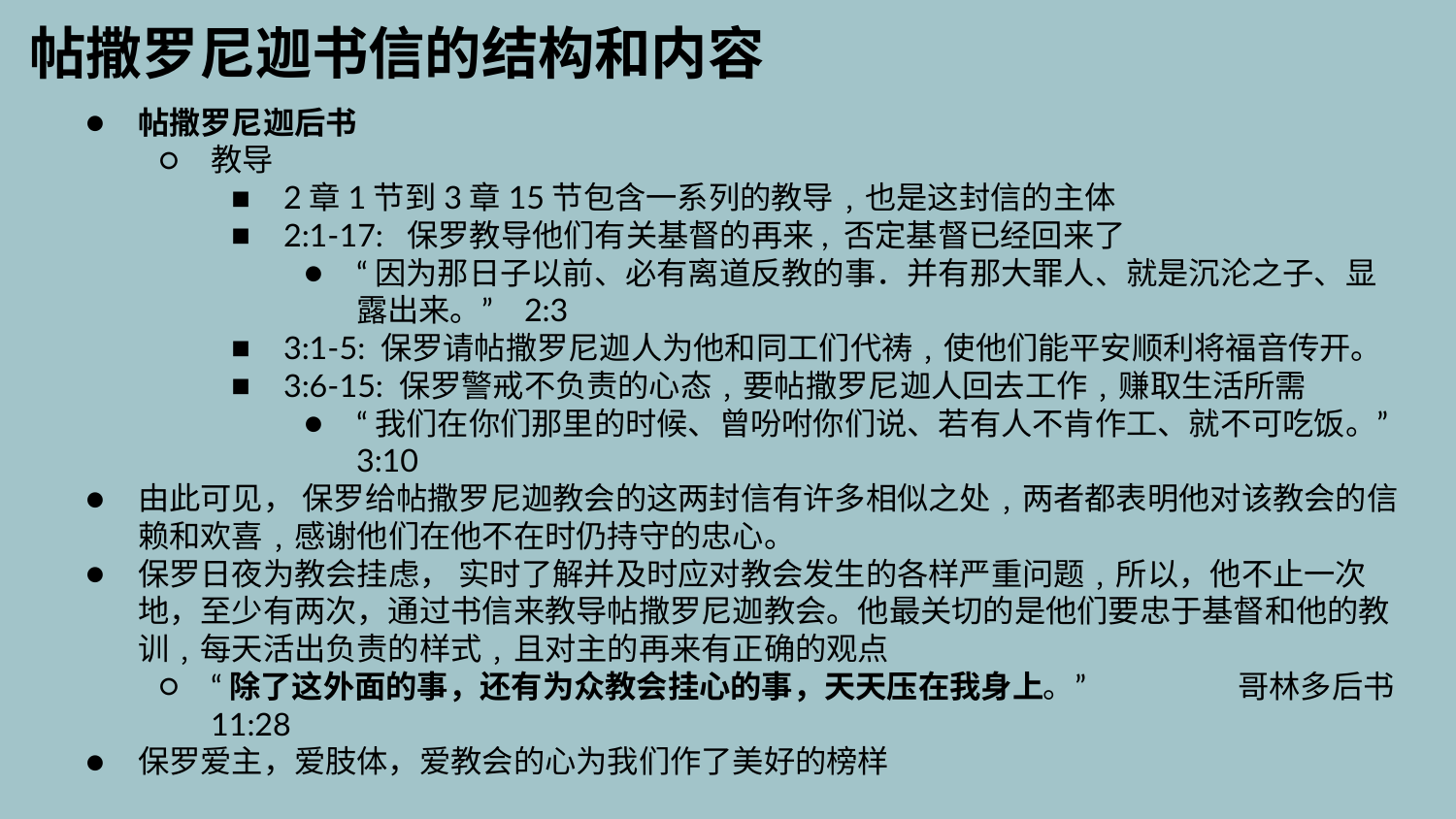

帖撒罗尼迦书信的结构和内容
帖撒罗尼迦后书
教导
2章1节到3章15节包含一系列的教导﹐也是这封信的主体
2:1-17:  保罗教导他们有关基督的再来, 否定基督已经回来了
“因为那日子以前、必有离道反教的事．并有那大罪人、就是沉沦之子、显露出来。”   2:3
3:1-5: 保罗请帖撒罗尼迦人为他和同工们代祷﹐使他们能平安顺利将福音传开。
3:6-15: 保罗警戒不负责的心态﹐要帖撒罗尼迦人回去工作﹐赚取生活所需
“我们在你们那里的时候、曾吩咐你们说、若有人不肯作工、就不可吃饭。”3:10
由此可见， 保罗给帖撒罗尼迦教会的这两封信有许多相似之处﹐两者都表明他对该教会的信赖和欢喜﹐感谢他们在他不在时仍持守的忠心。
保罗日夜为教会挂虑， 实时了解并及时应对教会发生的各样严重问题﹐所以，他不止一次地，至少有两次，通过书信来教导帖撒罗尼迦教会。他最关切的是他们要忠于基督和他的教训﹐每天活出负责的样式﹐且对主的再来有正确的观点
“除了这外面的事，还有为众教会挂心的事，天天压在我身上。”	 哥林多后书‬ ‭11‬:‭28‬ ‭
保罗爱主，爱肢体，爱教会的心为我们作了美好的榜样